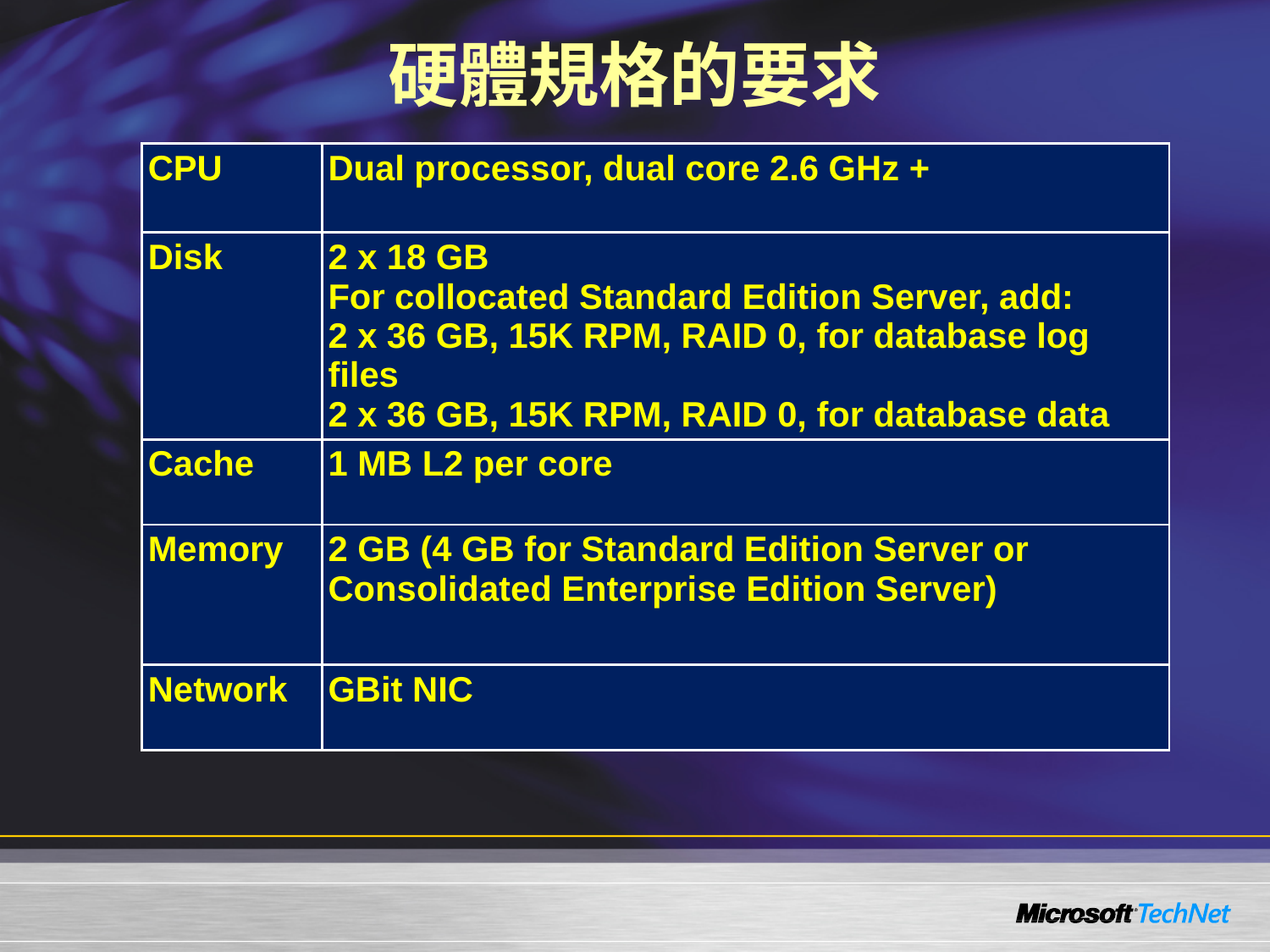

# 硬體規格的要求
| CPU | Dual processor, dual core 2.6 GHz + |
| --- | --- |
| Disk | 2 x 18 GB For collocated Standard Edition Server, add: 2 x 36 GB, 15K RPM, RAID 0, for database log files 2 x 36 GB, 15K RPM, RAID 0, for database data |
| Cache | 1 MB L2 per core |
| Memory | 2 GB (4 GB for Standard Edition Server or Consolidated Enterprise Edition Server) |
| Network | GBit NIC |